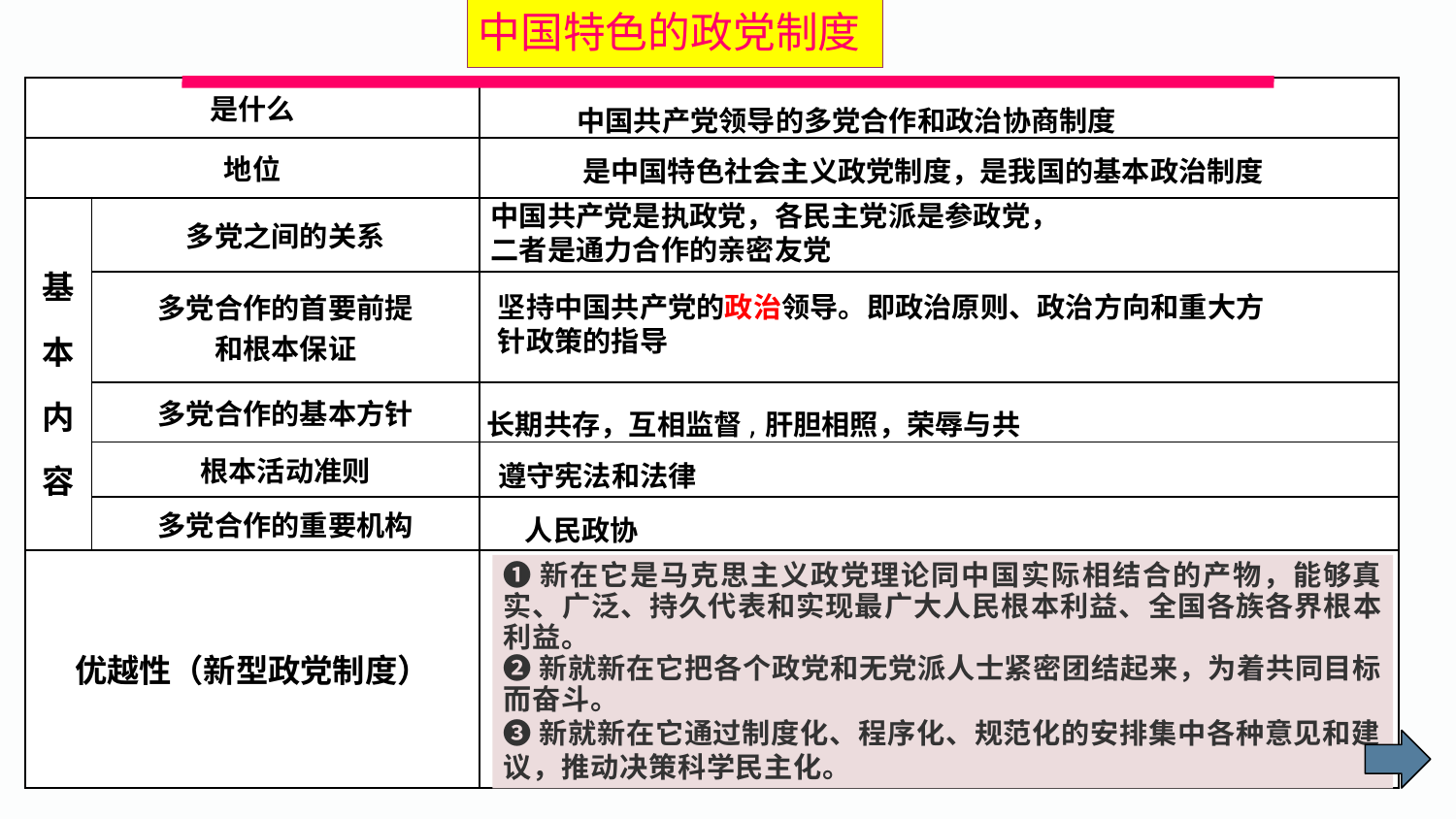

中国特色的政党制度
| 是什么 |  |  |
| --- | --- | --- |
| 地位 |  |  |
| 基本内容 | 多党之间的关系 |  |
|  | 多党合作的首要前提 和根本保证 |  |
|  | 多党合作的基本方针 |  |
|  | 根本活动准则 |  |
|  | 多党合作的重要机构 |  |
| 优越性（新型政党制度） |  |  |

中国共产党领导的多党合作和政治协商制度
是中国特色社会主义政党制度，是我国的基本政治制度
中国共产党是执政党，各民主党派是参政党，
二者是通力合作的亲密友党

坚持中国共产党的政治领导。即政治原则、政治方向和重大方针政策的指导
长期共存，互相监督,肝胆相照，荣辱与共
遵守宪法和法律
人民政协
❶新在它是马克思主义政党理论同中国实际相结合的产物，能够真实、广泛、持久代表和实现最广大人民根本利益、全国各族各界根本利益。
❷新就新在它把各个政党和无党派人士紧密团结起来，为着共同目标而奋斗。
❸新就新在它通过制度化、程序化、规范化的安排集中各种意见和建议，推动决策科学民主化。